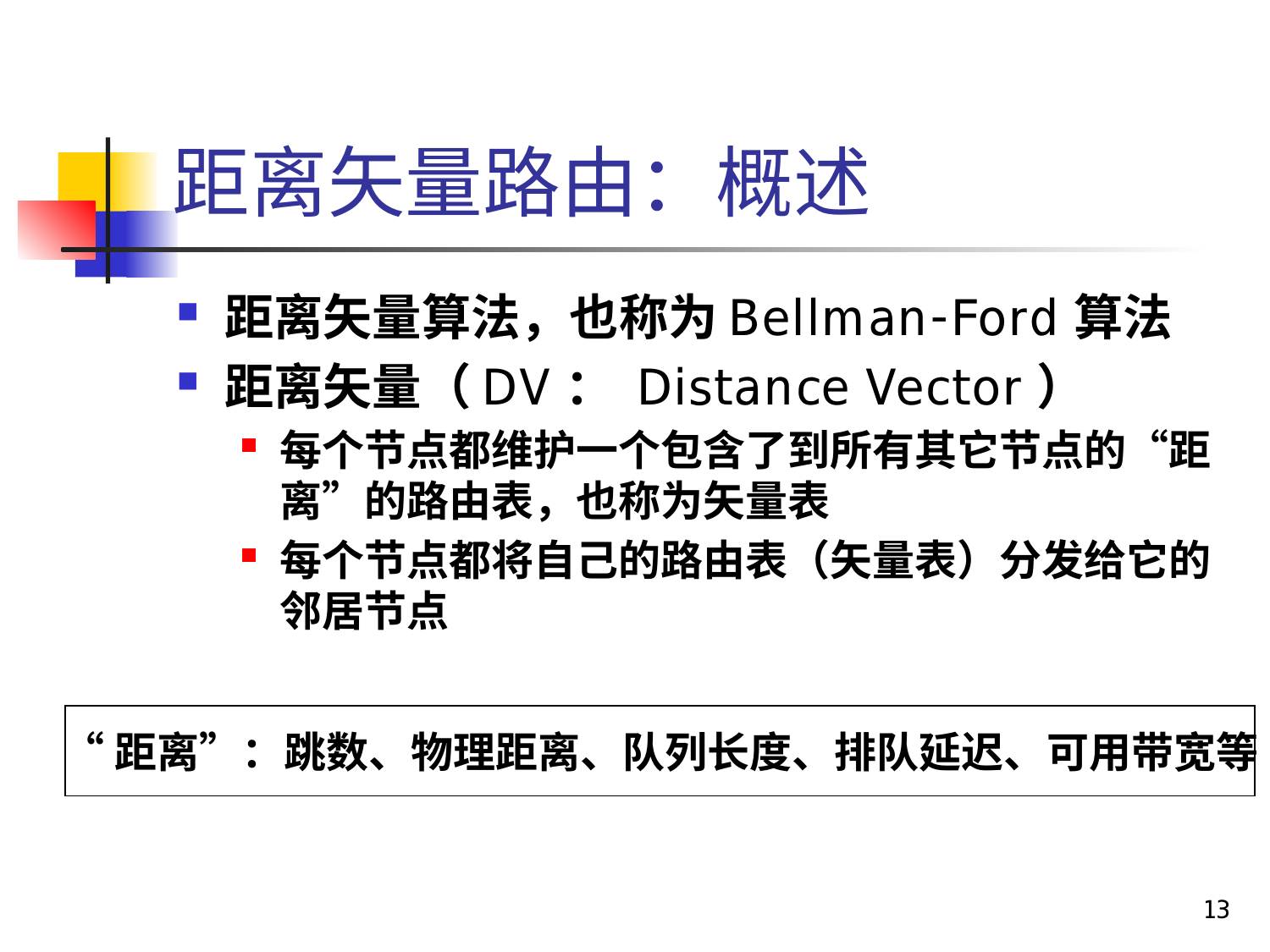

# 距离矢量路由：概述
距离矢量算法，也称为Bellman-Ford算法
距离矢量（DV： Distance Vector）
每个节点都维护一个包含了到所有其它节点的“距离”的路由表，也称为矢量表
每个节点都将自己的路由表（矢量表）分发给它的邻居节点
“距离”：跳数、物理距离、队列长度、排队延迟、可用带宽等
13